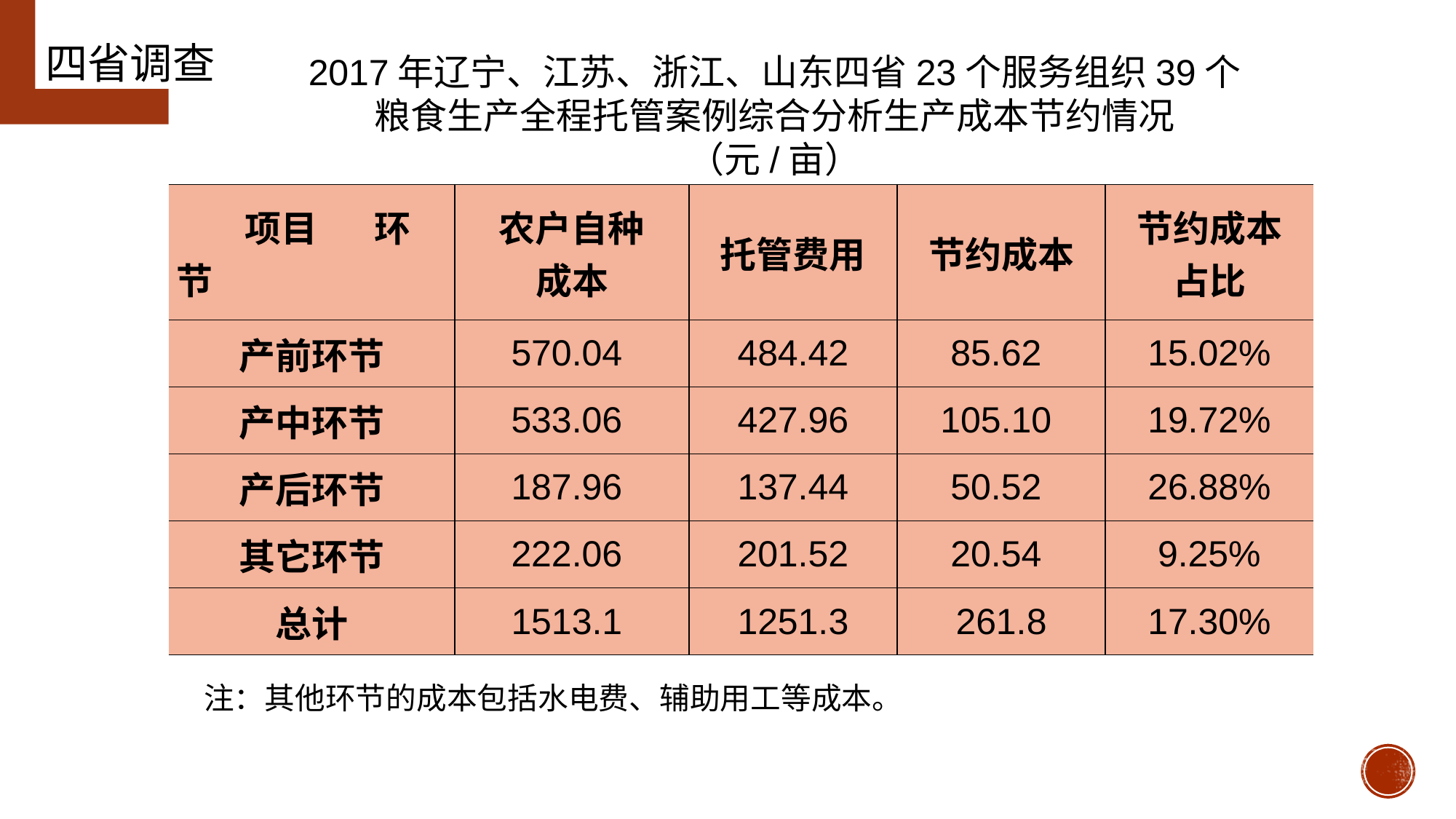

四省调查
2017年辽宁、江苏、浙江、山东四省23个服务组织39个粮食生产全程托管案例综合分析生产成本节约情况（元/亩）
| 项目 环节 | 农户自种 成本 | 托管费用 | 节约成本 | 节约成本 占比 |
| --- | --- | --- | --- | --- |
| 产前环节 | 570.04 | 484.42 | 85.62 | 15.02% |
| 产中环节 | 533.06 | 427.96 | 105.10 | 19.72% |
| 产后环节 | 187.96 | 137.44 | 50.52 | 26.88% |
| 其它环节 | 222.06 | 201.52 | 20.54 | 9.25% |
| 总计 | 1513.1 | 1251.3 | 261.8 | 17.30% |
注：其他环节的成本包括水电费、辅助用工等成本。